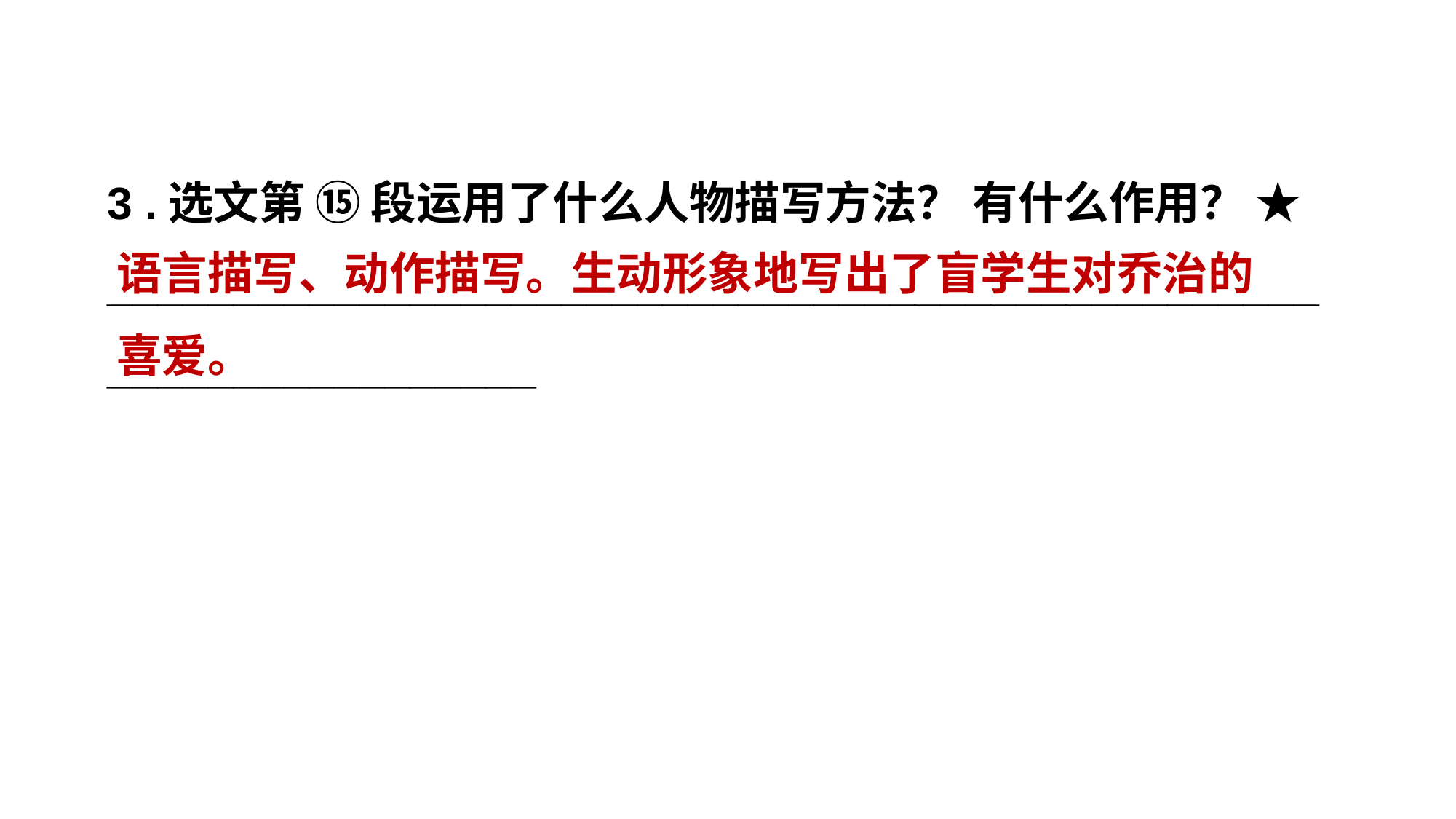

3 .选文第 ⑮ 段运用了什么人物描写方法？ 有什么作用？ ★
_________________________________________________________________
语言描写、动作描写。生动形象地写出了盲学生对乔治的喜爱。